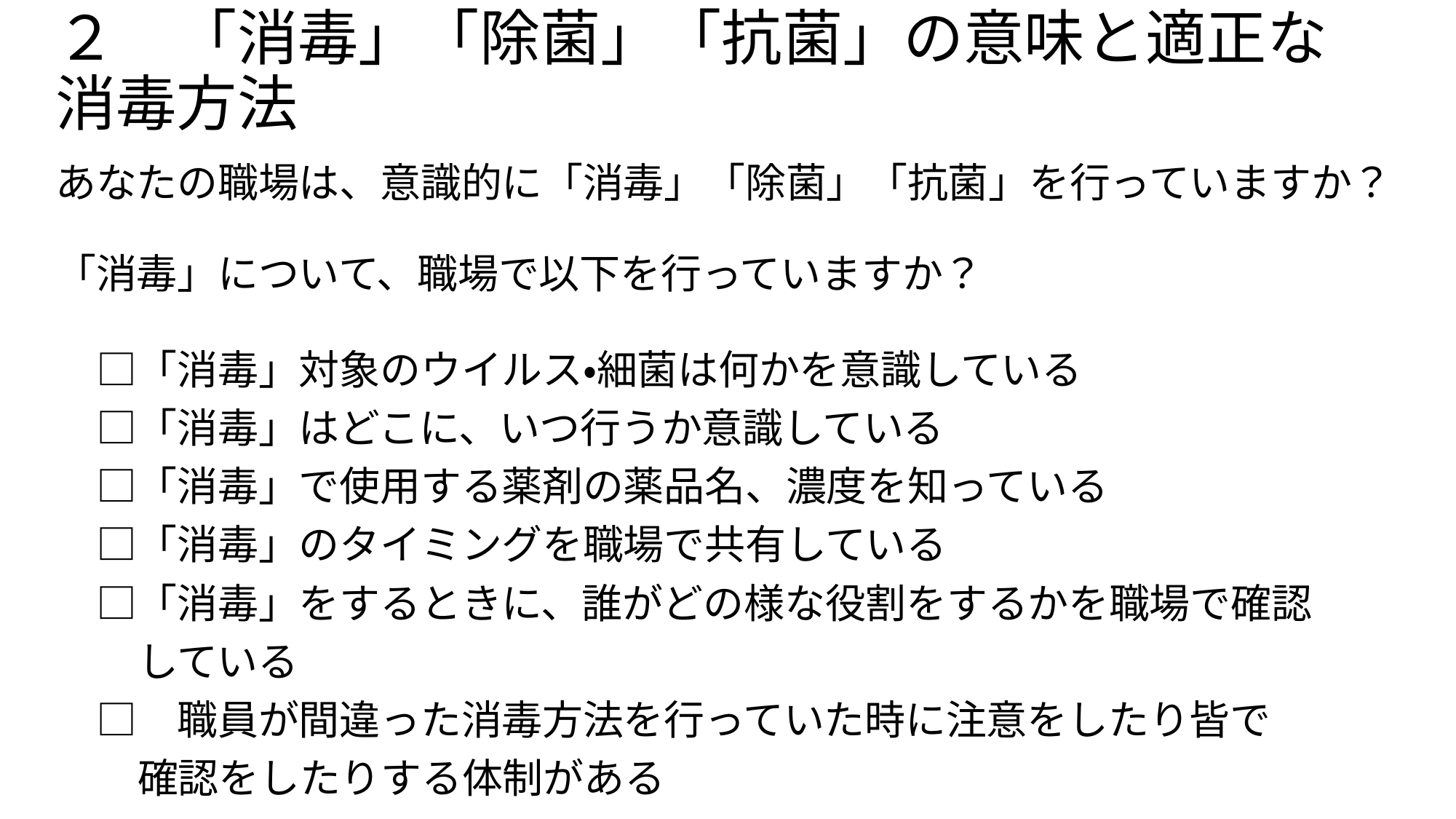

# ２　「消毒」「除菌」「抗菌」の意味と適正な消毒方法
あなたの職場は、意識的に「消毒」「除菌」「抗菌」を行っていますか？

「消毒」について、職場で以下を行っていますか？

　□「消毒」対象のウイルス・細菌は何かを意識している
　□「消毒」はどこに、いつ行うか意識している
　□「消毒」で使用する薬剤の薬品名、濃度を知っている
　□「消毒」のタイミングを職場で共有している
　□「消毒」をするときに、誰がどの様な役割をするかを職場で確認
        している
　□　職員が間違った消毒方法を行っていた時に注意をしたり皆で
        確認をしたりする体制がある